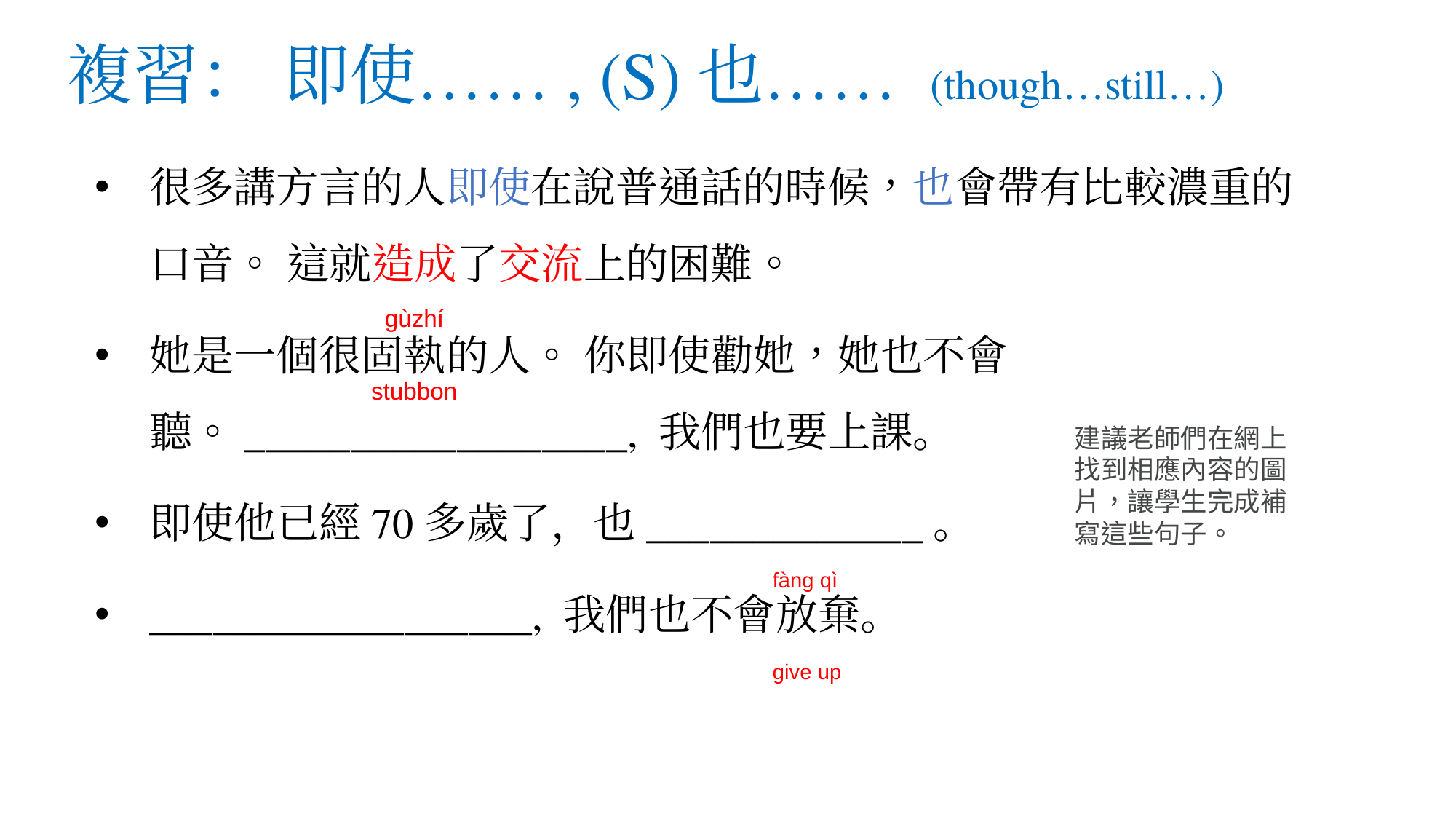

# 複習： 即使……, (S)也…… (though…still…)
很多講方言的人即使在說普通話的時候，也會帶有比較濃重的口音。 這就造成了交流上的困難。
她是一個很固執的人。 你即使勸她，她也不會聽。__________________, 我們也要上課。
即使他已經70多歲了，也_____________。
__________________, 我們也不會放棄。
gùzhí
stubbon
建議老師們在網上找到相應內容的圖片，讓學生完成補寫這些句子。
fàng qì
give up